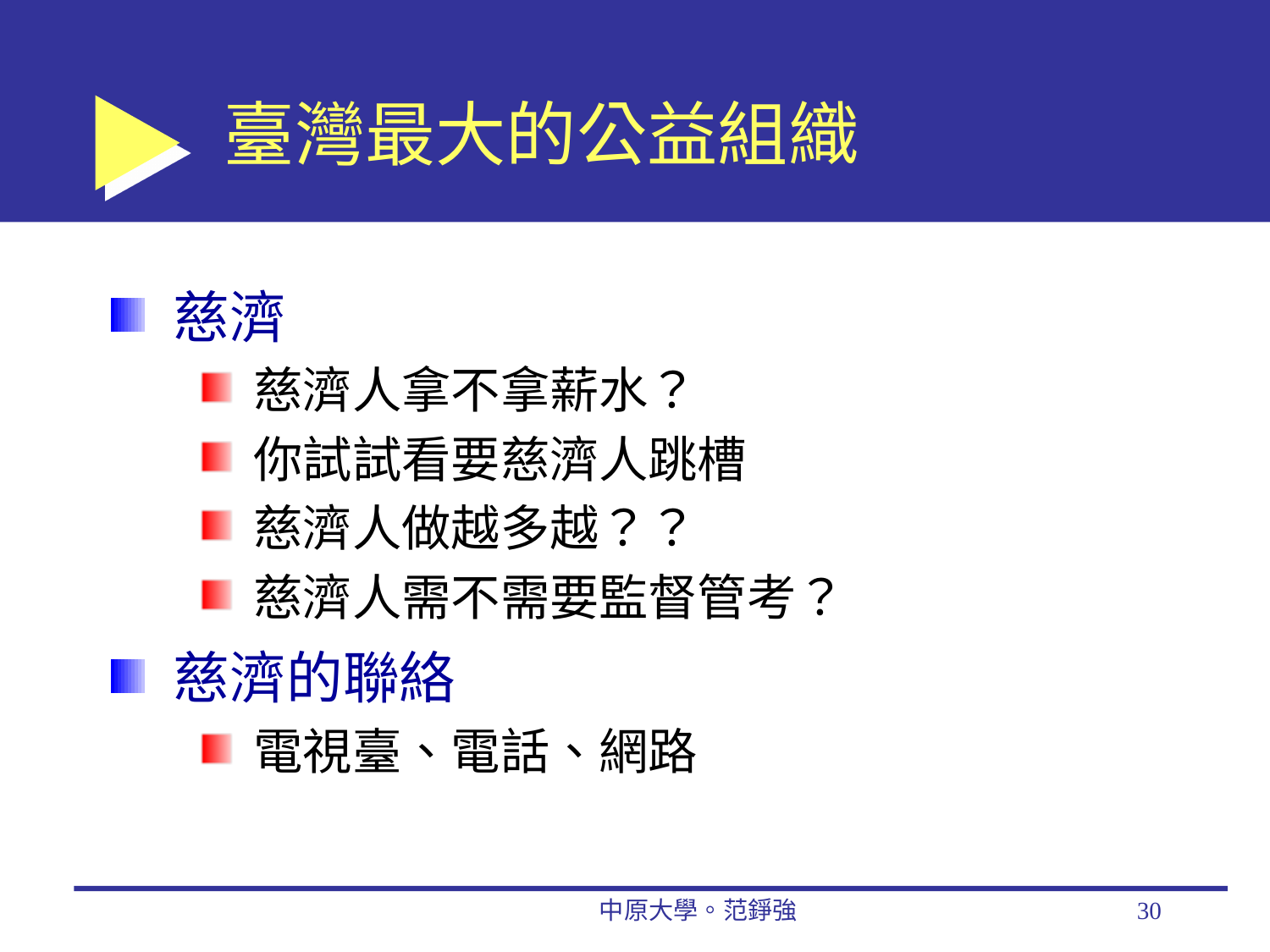

# 臺灣最大的公益組織
慈濟
慈濟人拿不拿薪水？
你試試看要慈濟人跳槽
慈濟人做越多越？？
慈濟人需不需要監督管考？
慈濟的聯絡
電視臺、電話、網路
中原大學。范錚強
30